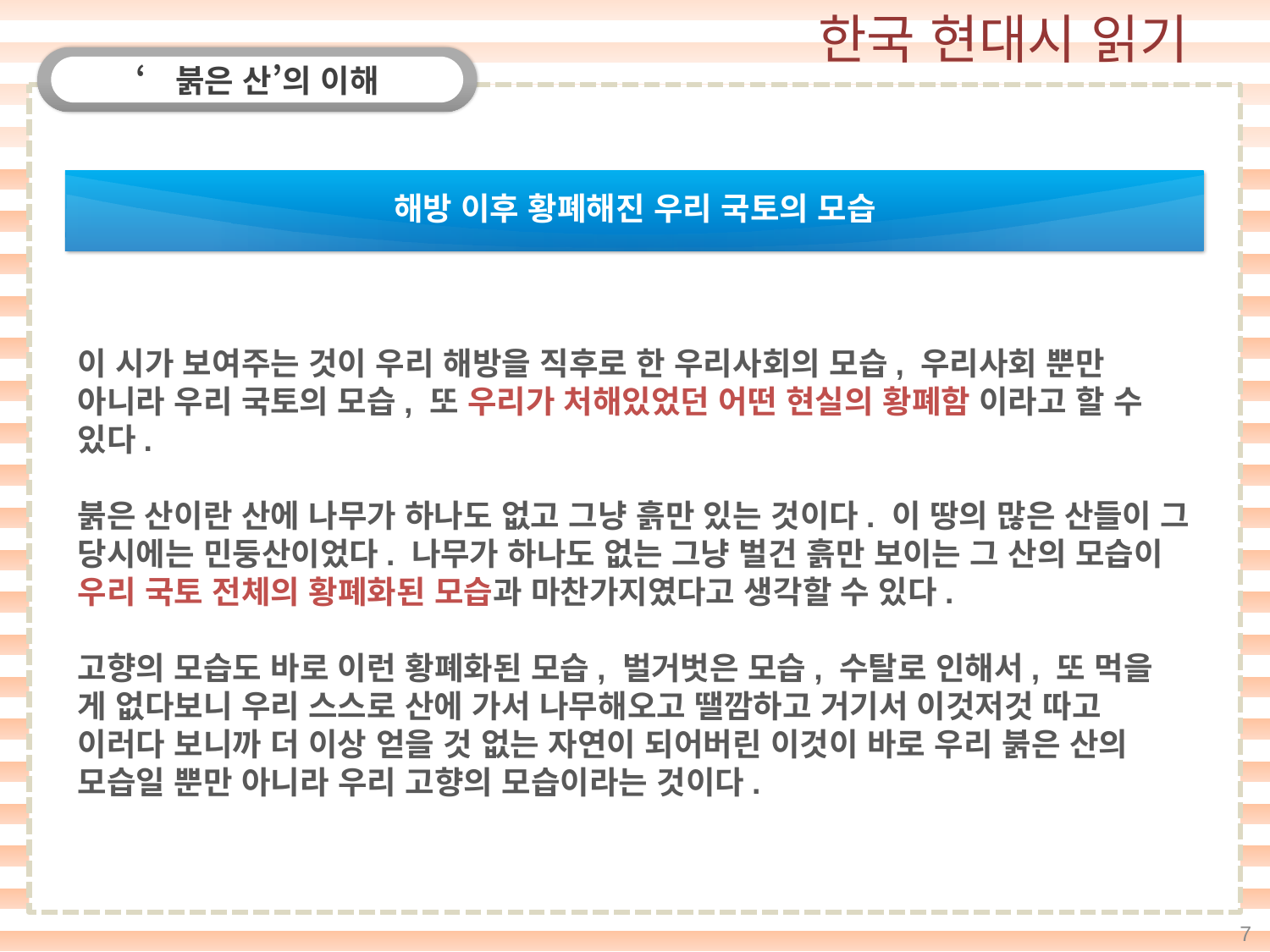

‘붉은 산’의 이해

해방 이후 황폐해진 우리 국토의 모습
이 시가 보여주는 것이 우리 해방을 직후로 한 우리사회의 모습, 우리사회 뿐만 아니라 우리 국토의 모습, 또 우리가 처해있었던 어떤 현실의 황폐함 이라고 할 수 있다.

붉은 산이란 산에 나무가 하나도 없고 그냥 흙만 있는 것이다. 이 땅의 많은 산들이 그 당시에는 민둥산이었다. 나무가 하나도 없는 그냥 벌건 흙만 보이는 그 산의 모습이 우리 국토 전체의 황폐화된 모습과 마찬가지였다고 생각할 수 있다.

고향의 모습도 바로 이런 황폐화된 모습, 벌거벗은 모습, 수탈로 인해서, 또 먹을 게 없다보니 우리 스스로 산에 가서 나무해오고 땔깜하고 거기서 이것저것 따고 이러다 보니까 더 이상 얻을 것 없는 자연이 되어버린 이것이 바로 우리 붉은 산의 모습일 뿐만 아니라 우리 고향의 모습이라는 것이다.
7